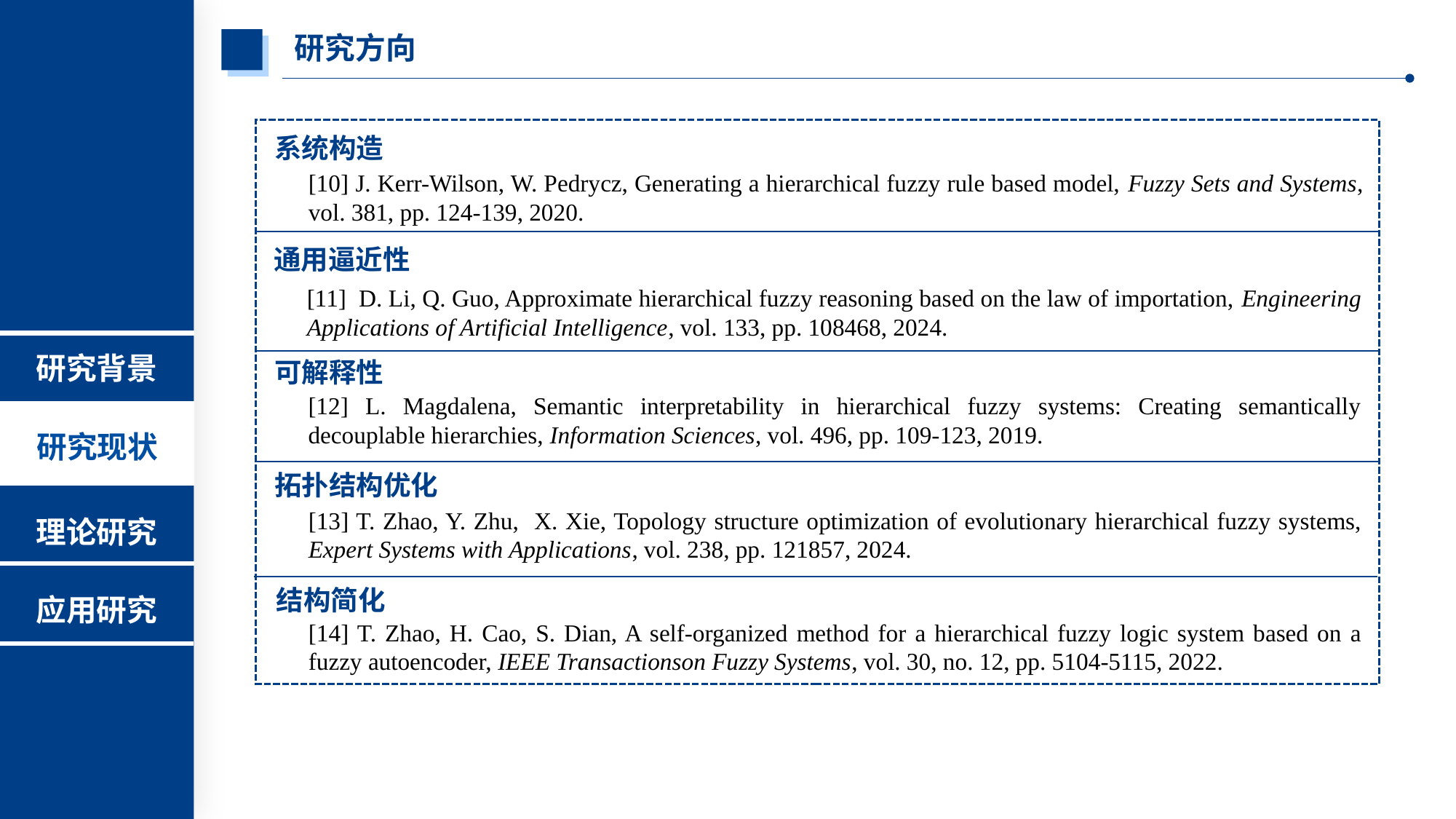

研究方向

系统构造
[10] J. Kerr-Wilson, W. Pedrycz, Generating a hierarchical fuzzy rule based model, Fuzzy Sets and Systems, vol. 381, pp. 124-139, 2020.

通用逼近性
[11]  D. Li, Q. Guo, Approximate hierarchical fuzzy reasoning based on the law of importation, Engineering Applications of Artificial Intelligence, vol. 133, pp. 108468, 2024.
研究背景
可解释性
[12] L. Magdalena, Semantic interpretability in hierarchical fuzzy systems: Creating semantically decouplable hierarchies, Information Sciences, vol. 496, pp. 109-123, 2019.

研究现状
拓扑结构优化
理论研究
[13] T. Zhao, Y. Zhu,  X. Xie, Topology structure optimization of evolutionary hierarchical fuzzy systems, Expert Systems with Applications, vol. 238, pp. 121857, 2024.
应用研究
结构简化
[14] T. Zhao, H. Cao, S. Dian, A self-organized method for a hierarchical fuzzy logic system based on a fuzzy autoencoder, IEEE Transactionson Fuzzy Systems, vol. 30, no. 12, pp. 5104-5115, 2022.